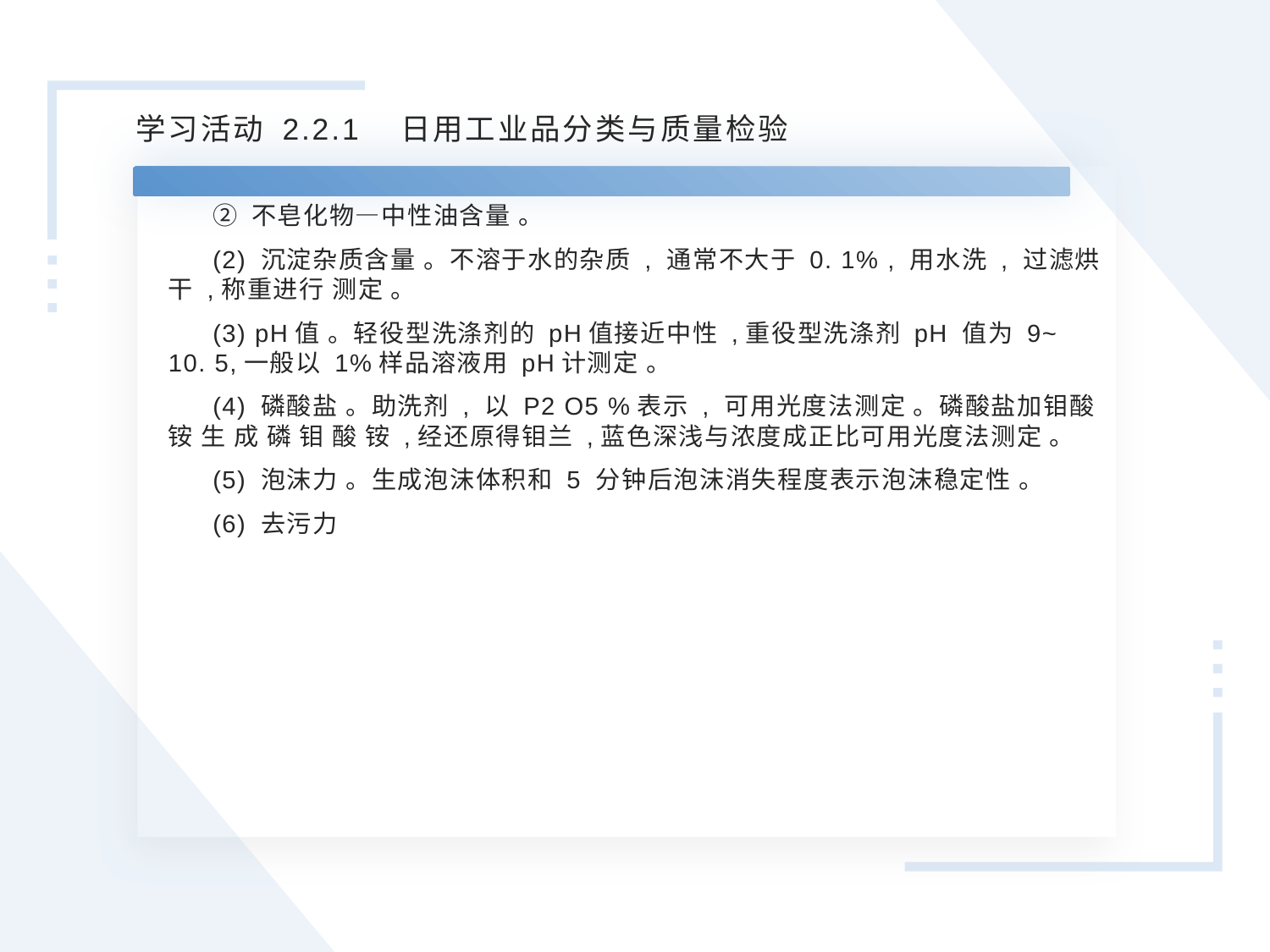

学习活动 2.2.1   日用工业品分类与质量检验

② 不皂化物—中性油含量 。
(2) 沉淀杂质含量 。不溶于水的杂质 , 通常不大于 0. 1% , 用水洗 , 过滤烘干 ,称重进行 测定 。
(3) pH值 。轻役型洗涤剂的 pH值接近中性 ,重役型洗涤剂 pH 值为 9~ 10. 5,一般以 1%样品溶液用 pH计测定 。
(4) 磷酸盐 。助洗剂 , 以 P2 O5 %表示 , 可用光度法测定 。磷酸盐加钼酸铵 生 成 磷 钼 酸 铵 ,经还原得钼兰 ,蓝色深浅与浓度成正比可用光度法测定 。
(5) 泡沫力 。生成泡沫体积和 5 分钟后泡沫消失程度表示泡沫稳定性 。
(6) 去污力